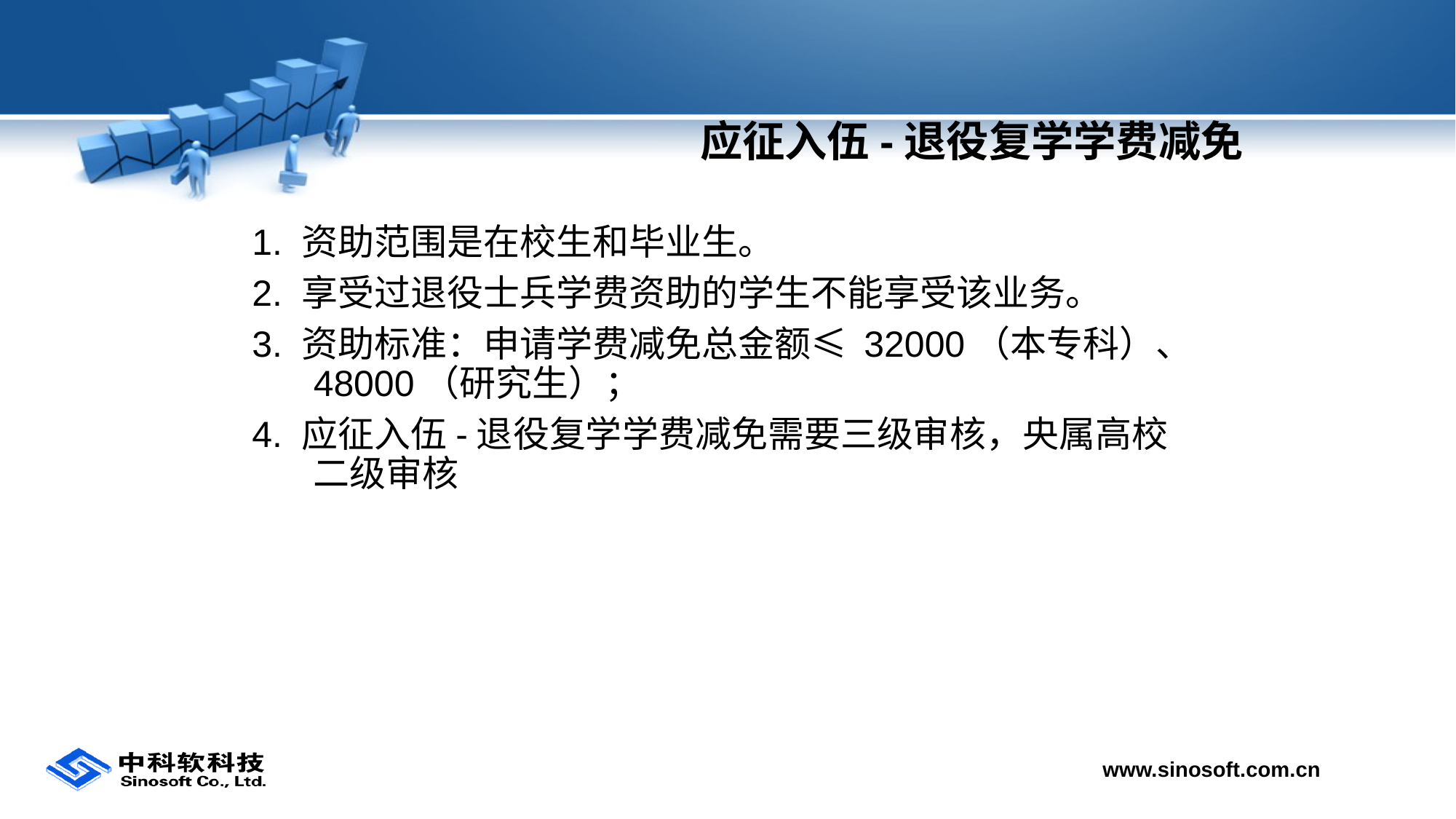

# 应征入伍-退役复学学费减免
1. 资助范围是在校生和毕业生。
2. 享受过退役士兵学费资助的学生不能享受该业务。
3. 资助标准：申请学费减免总金额≤ 32000（本专科）、48000（研究生）；
4. 应征入伍-退役复学学费减免需要三级审核，央属高校二级审核